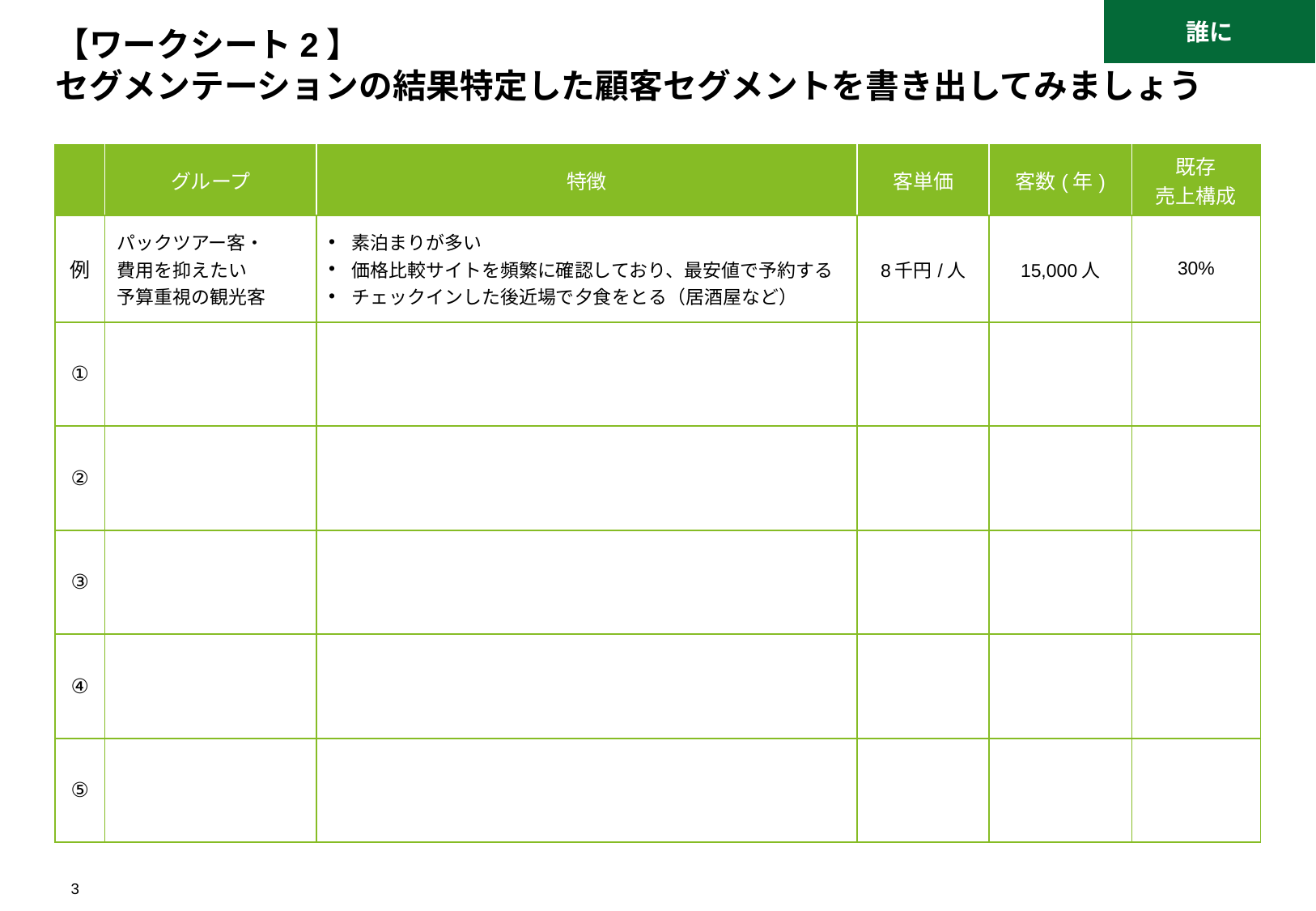

誰に
# 【ワークシート2】 セグメンテーションの結果特定した顧客セグメントを書き出してみましょう

|  | グループ | 特徴 | 客単価 | 客数(年) | 既存 売上構成 |
| --- | --- | --- | --- | --- | --- |
| 例 | パックツアー客・ 費用を抑えたい 予算重視の観光客 | 素泊まりが多い 価格比較サイトを頻繁に確認しており、最安値で予約する チェックインした後近場で夕食をとる（居酒屋など） | 8千円/人 | 15,000人 | 30% |
| ① |  |  |  |  |  |
| ② |  |  |  |  |  |
| ③ |  |  |  |  |  |
| ④ |  |  |  |  |  |
| ⑤ |  |  |  |  |  |
3